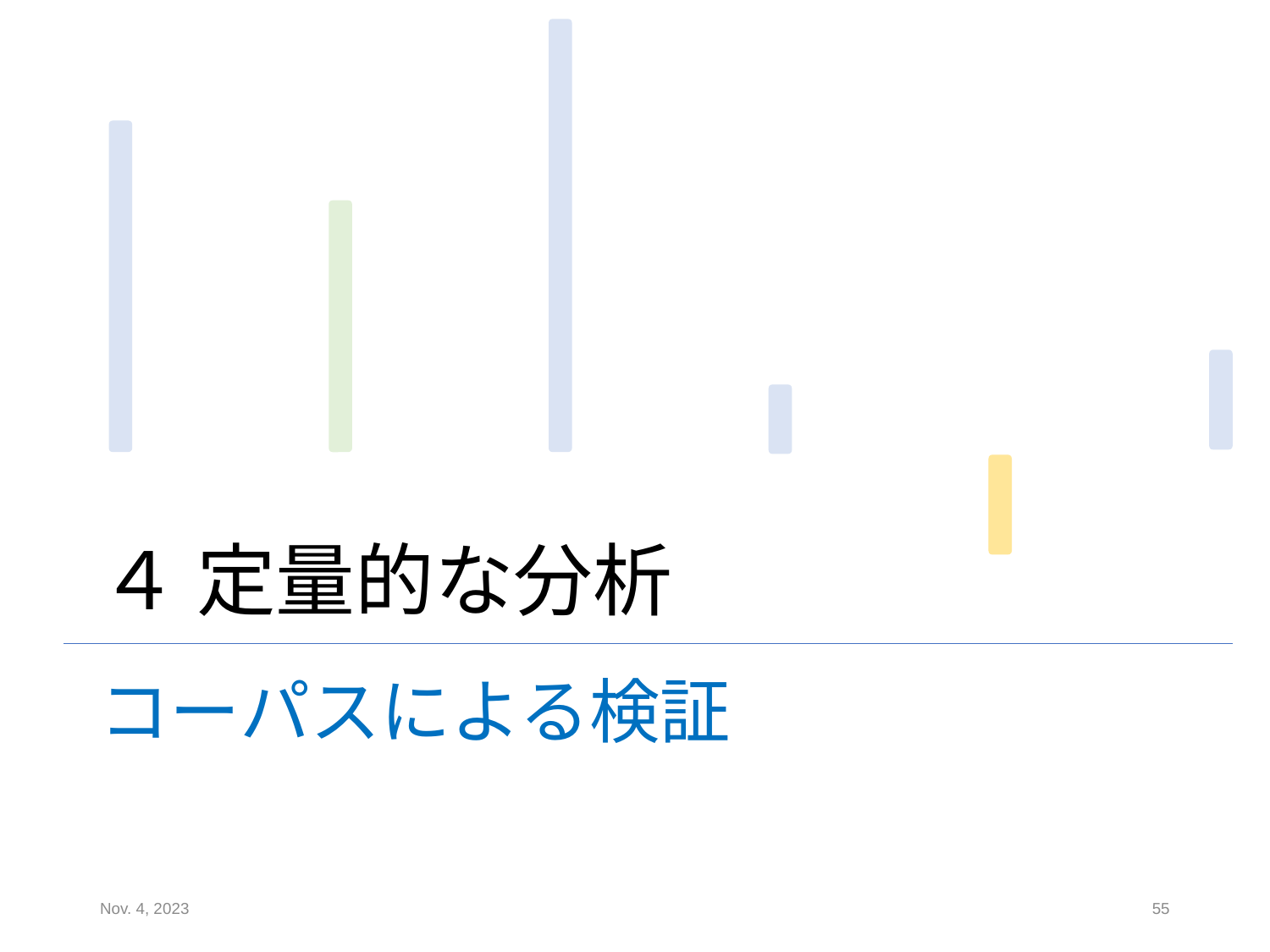

# ４ 定量的な分析

コーパスによる検証
Nov. 4, 2023

55